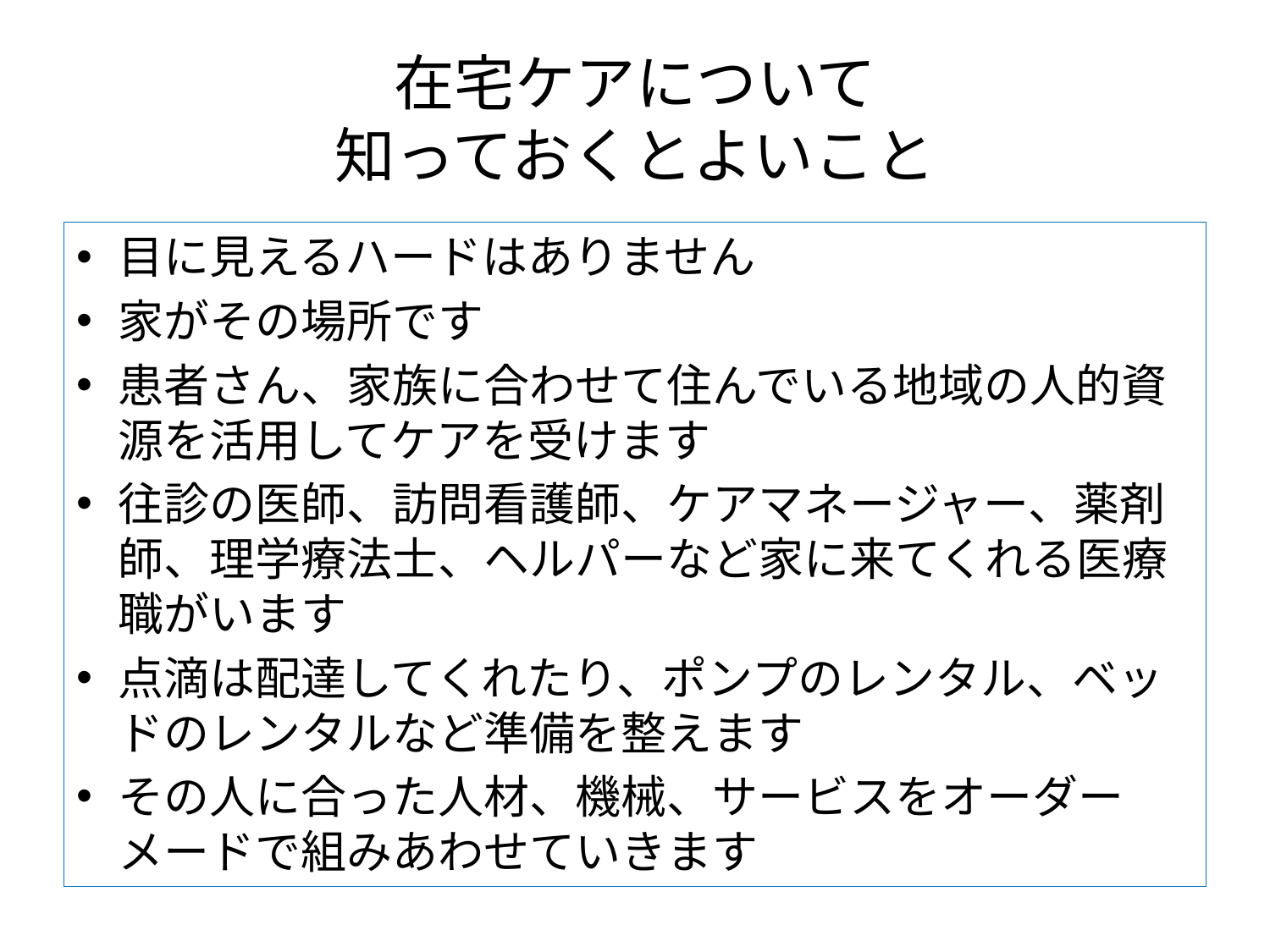

# 在宅ケアについて 知っておくとよいこと
目に見えるハードはありません
家がその場所です
患者さん、家族に合わせて住んでいる地域の人的資源を活用してケアを受けます
往診の医師、訪問看護師、ケアマネージャー、薬剤師、理学療法士、ヘルパーなど家に来てくれる医療職がいます
点滴は配達してくれたり、ポンプのレンタル、ベッドのレンタルなど準備を整えます
その人に合った人材、機械、サービスをオーダーメードで組みあわせていきます